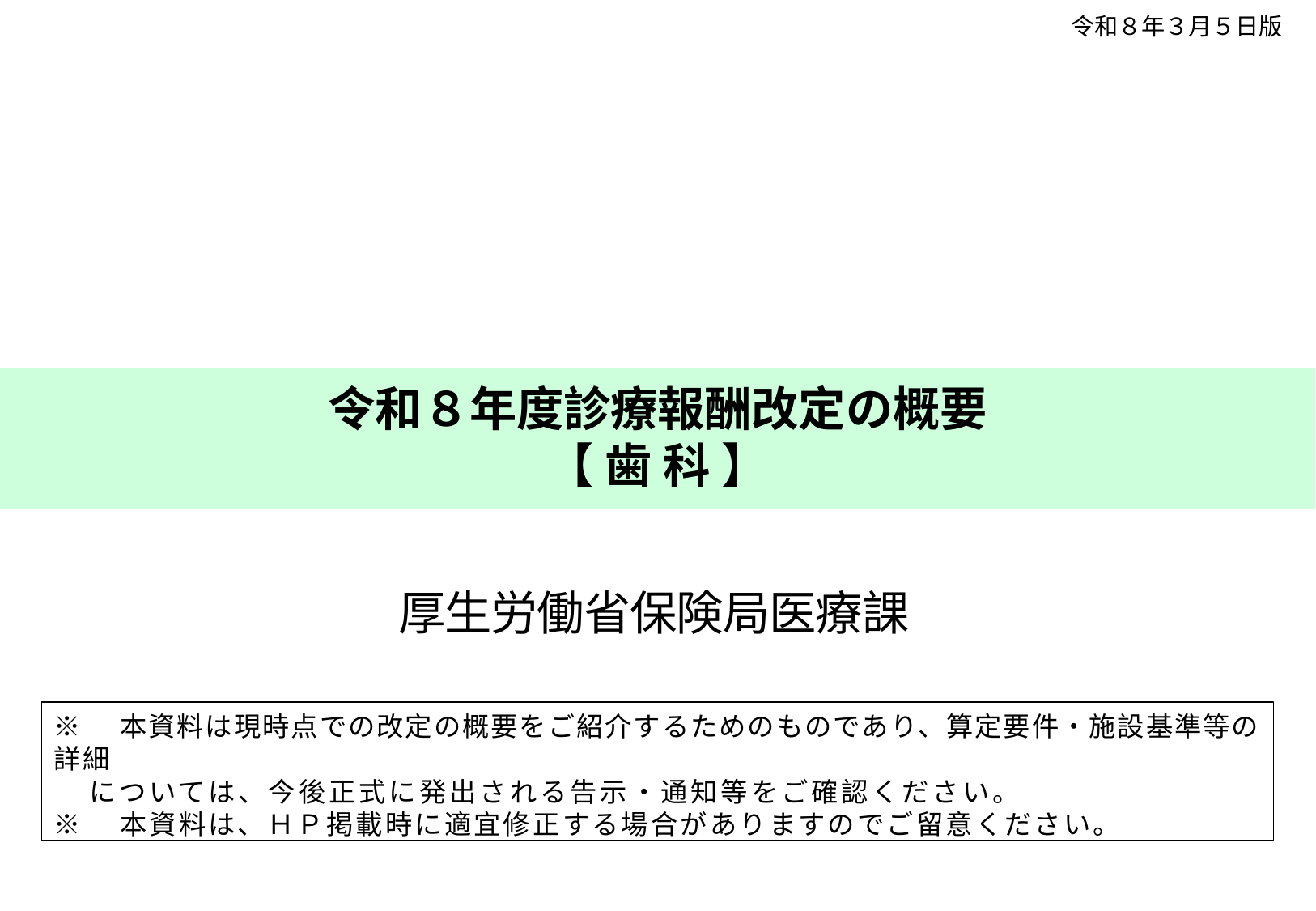

令和８年３月５日版

# 令和８年度診療報酬改定の概要
【歯科】
厚生労働省保険局医療課
※	本資料は現時点での改定の概要をご紹介するためのものであり、算定要件・施設基準等の詳細
については、今後正式に発出される告示・通知等をご確認ください。
※	本資料は、ＨＰ掲載時に適宜修正する場合がありますのでご留意ください。